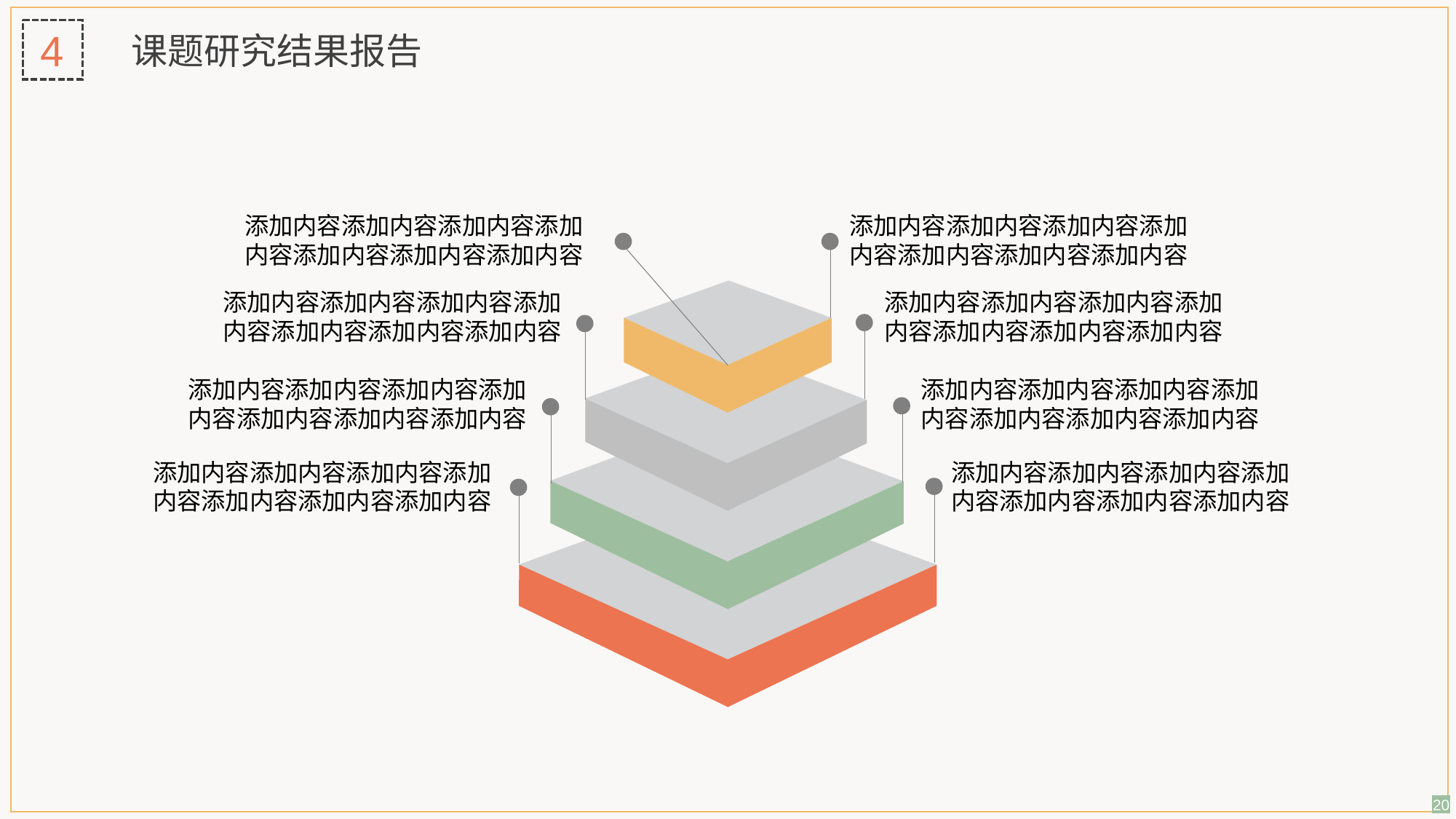

4
课题研究结果报告
添加内容添加内容添加内容添加内容添加内容添加内容添加内容
添加内容添加内容添加内容添加内容添加内容添加内容添加内容

添加内容添加内容添加内容添加内容添加内容添加内容添加内容
添加内容添加内容添加内容添加内容添加内容添加内容添加内容

添加内容添加内容添加内容添加内容添加内容添加内容添加内容
添加内容添加内容添加内容添加内容添加内容添加内容添加内容

添加内容添加内容添加内容添加内容添加内容添加内容添加内容
添加内容添加内容添加内容添加内容添加内容添加内容添加内容

20